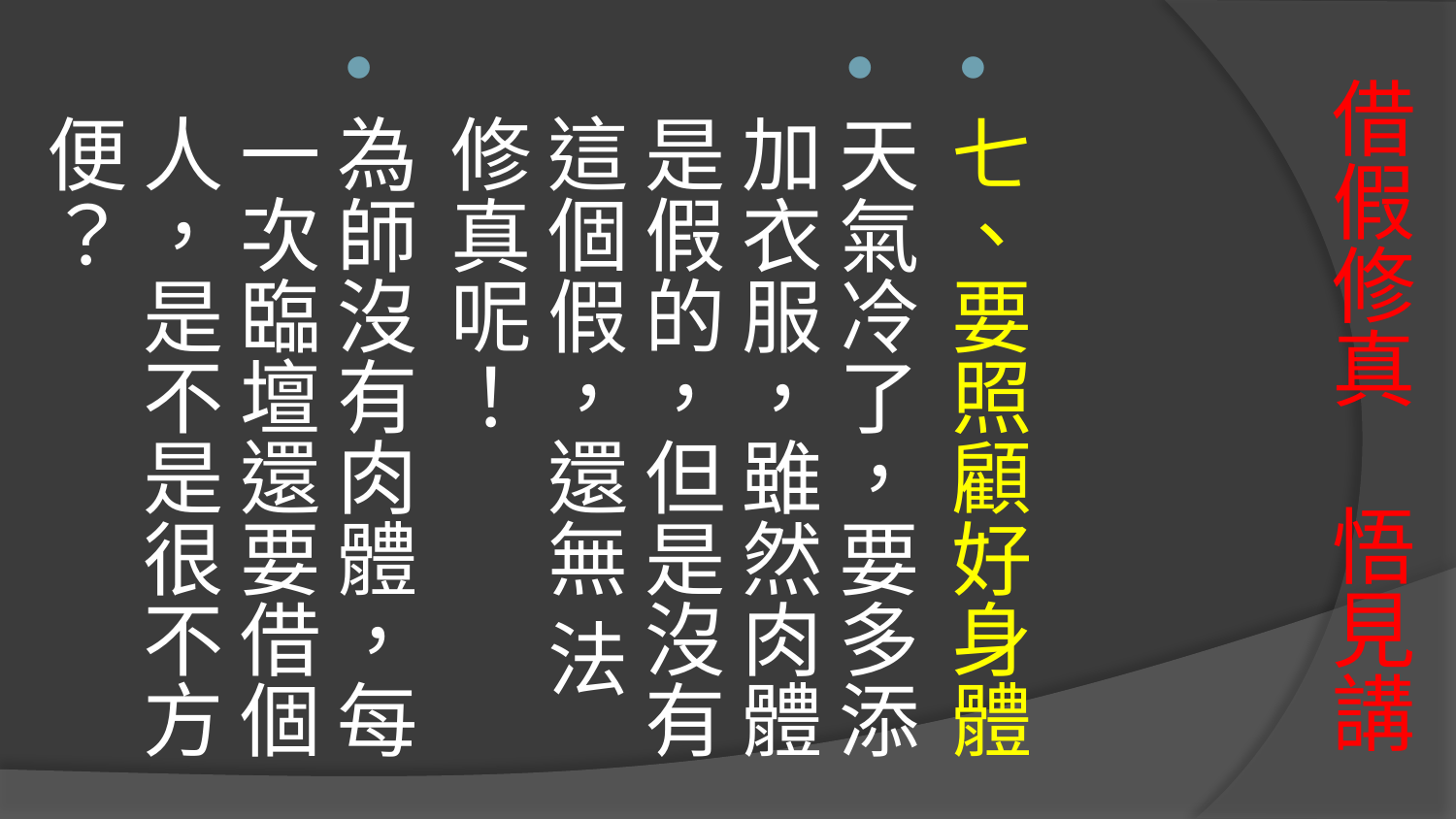

七、要照顧好身體
天氣冷了，要多添加衣服，雖然肉體是假的，但是沒有這個假，還無 法修真呢！
為師沒有肉體，每一次臨壇還要借個人，是不是很不方便？
# 借假修真     悟見講